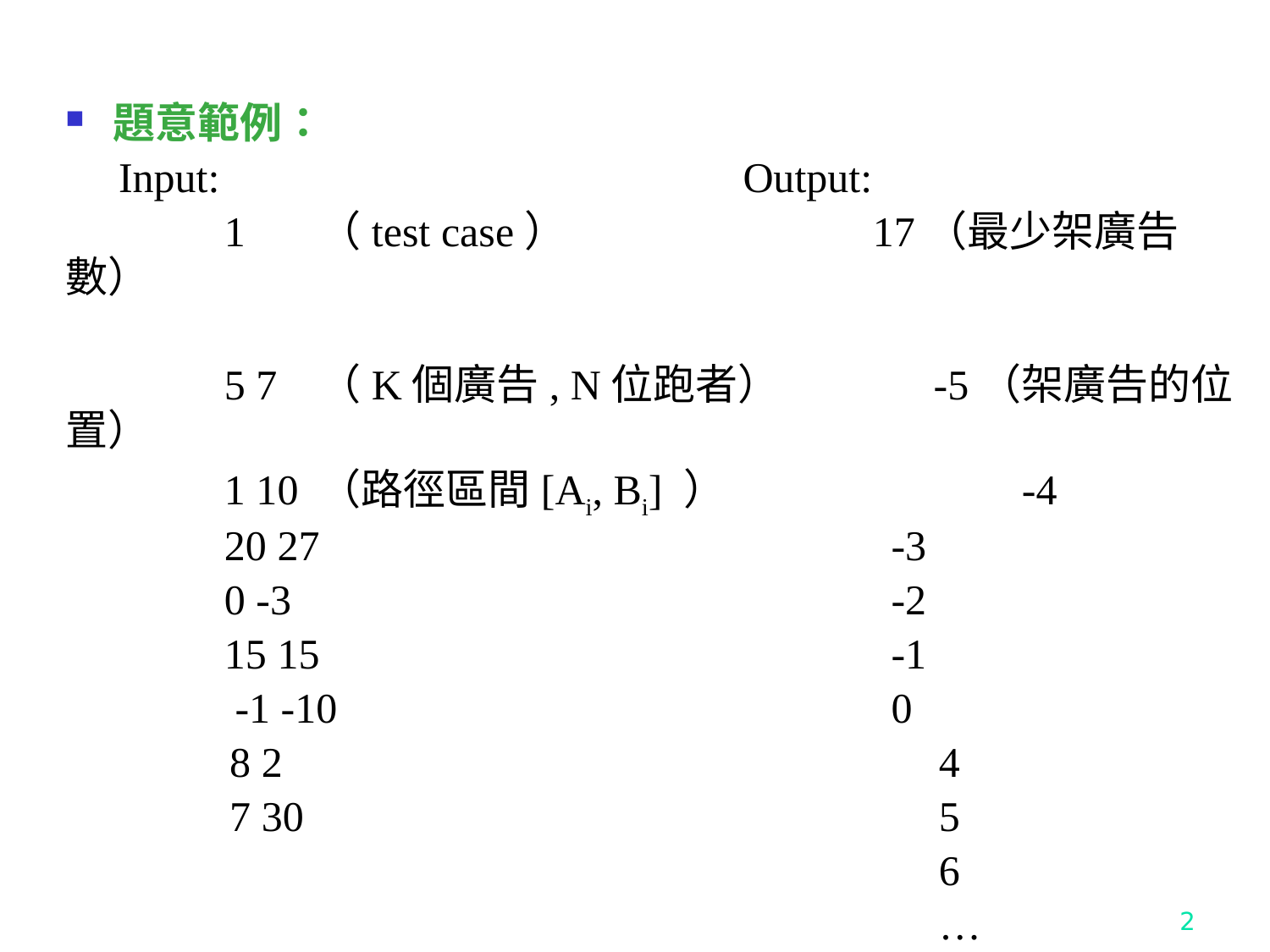

題意範例：
     Input: 				    Output:
               1      （test case）		                 17（最少架廣告數）

	   5 7   （K個廣告, N位跑者）               -5（架廣告的位置）
	   1 10 （路徑區間[Ai, Bi] ）		      -4
	   20 27				      -3
	   0 -3					      -2
	   15 15				      -1
	    -1 -10				      0
	           8 2					      4
	           7 30					      5
		    					      6
							      …
2